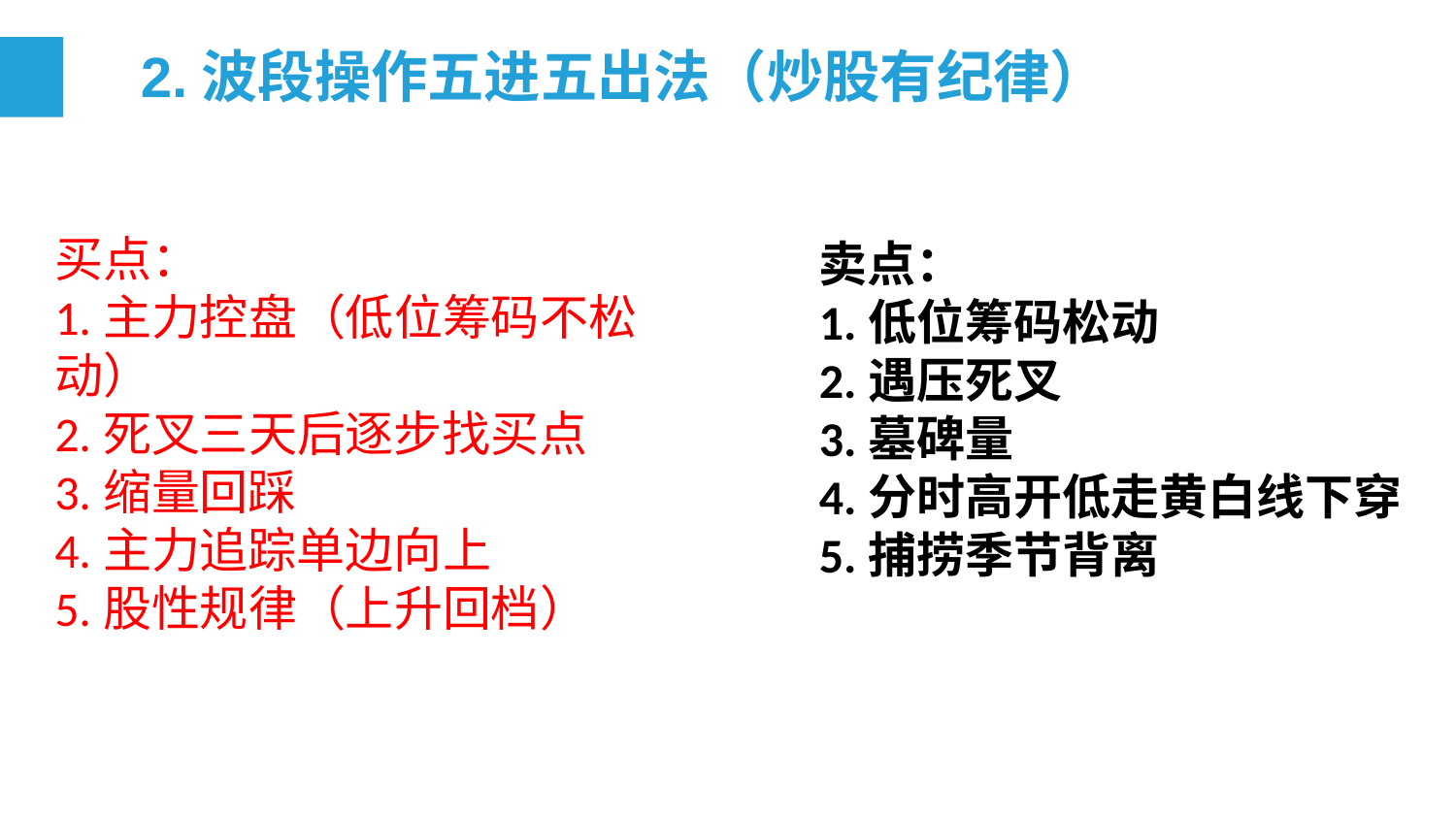

2.波段操作五进五出法（炒股有纪律）

买点：
1.主力控盘（低位筹码不松动）
2.死叉三天后逐步找买点
3.缩量回踩
4.主力追踪单边向上
5.股性规律（上升回档）

卖点：
1.低位筹码松动
2.遇压死叉
3.墓碑量
4.分时高开低走黄白线下穿
5.捕捞季节背离